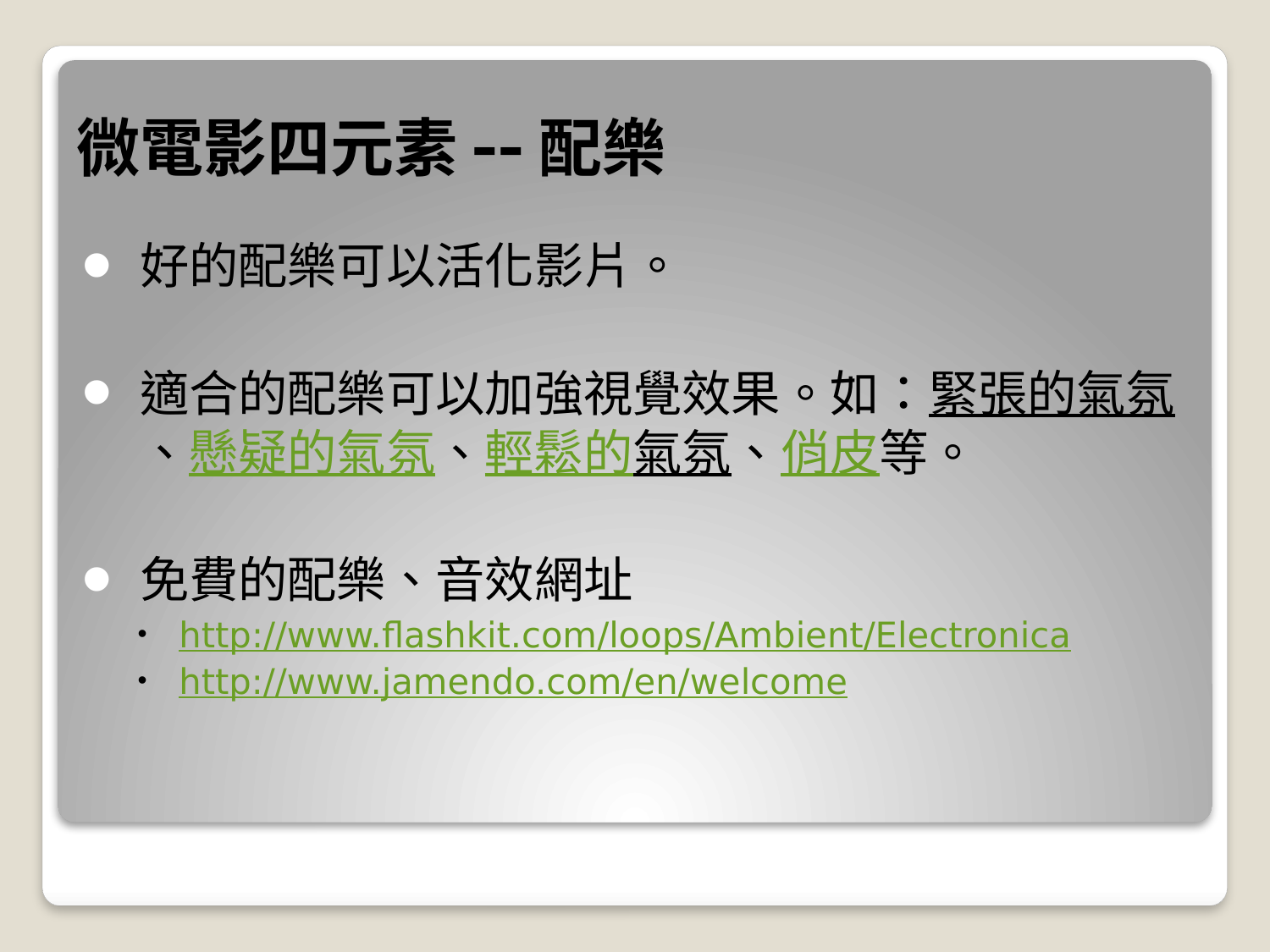

# 微電影四元素--配樂
好的配樂可以活化影片。

適合的配樂可以加強視覺效果。如：緊張的氣氛、懸疑的氣氛、輕鬆的氣氛、俏皮等。

免費的配樂、音效網址
http://www.flashkit.com/loops/Ambient/Electronica
http://www.jamendo.com/en/welcome